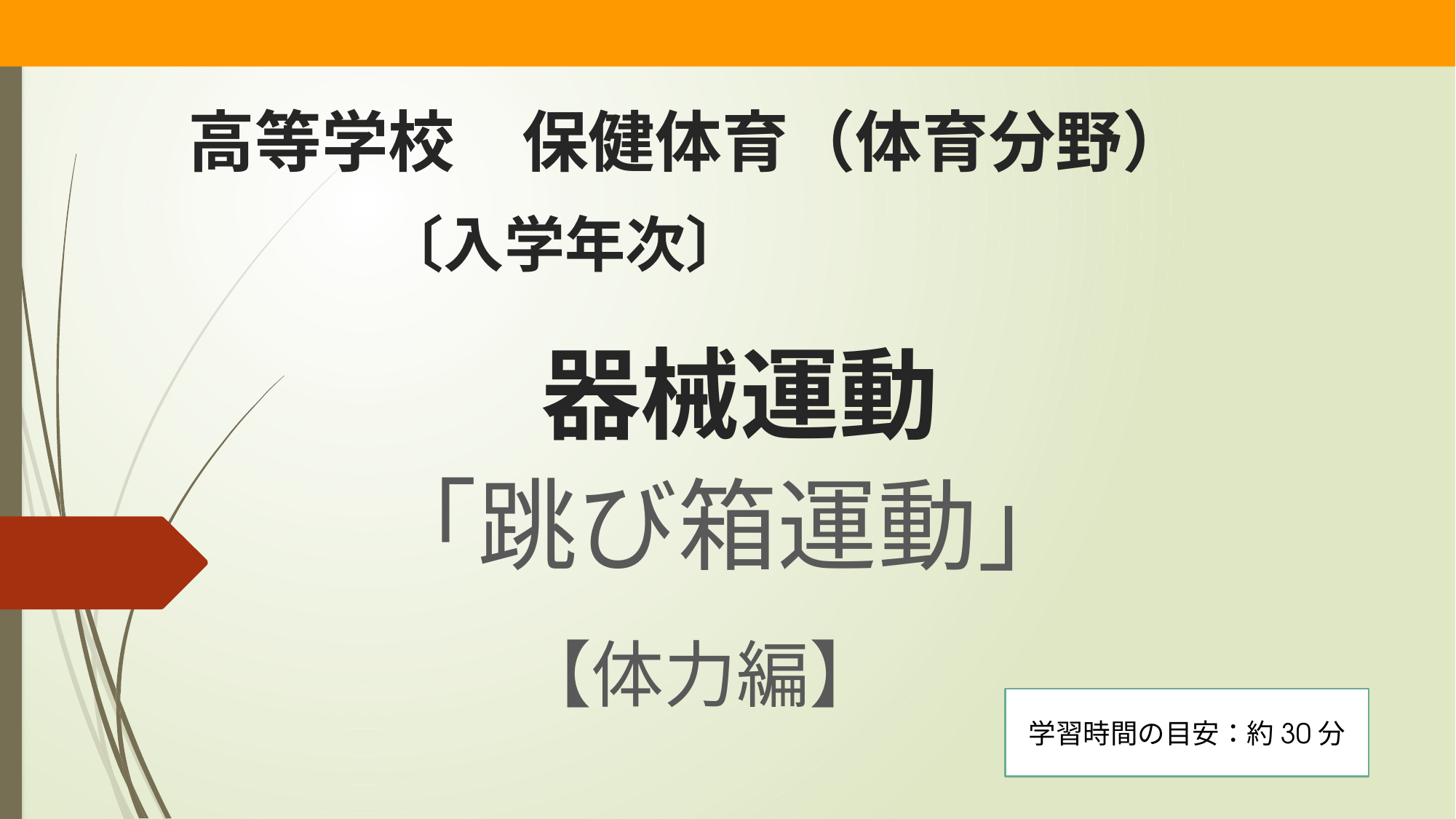

高等学校　保健体育（体育分野）
〔入学年次〕
# 器械運動
「跳び箱運動」
【体力編】
学習時間の目安：約30分